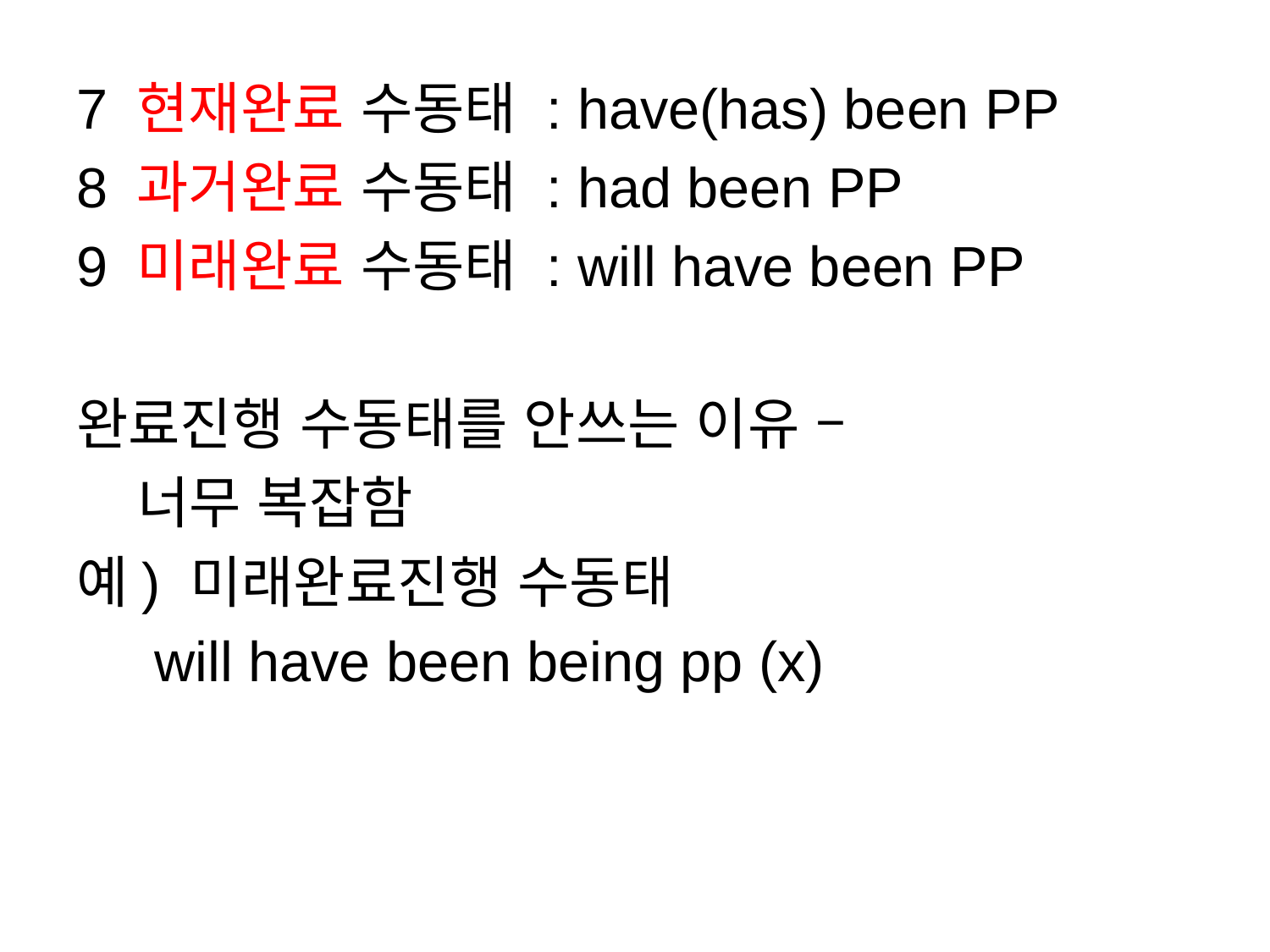

7 현재완료 수동태 : have(has) been PP
8 과거완료 수동태 : had been PP
9 미래완료 수동태 : will have been PP

완료진행 수동태를 안쓰는 이유 –
   너무 복잡함
예) 미래완료진행 수동태
     will have been being pp (x)